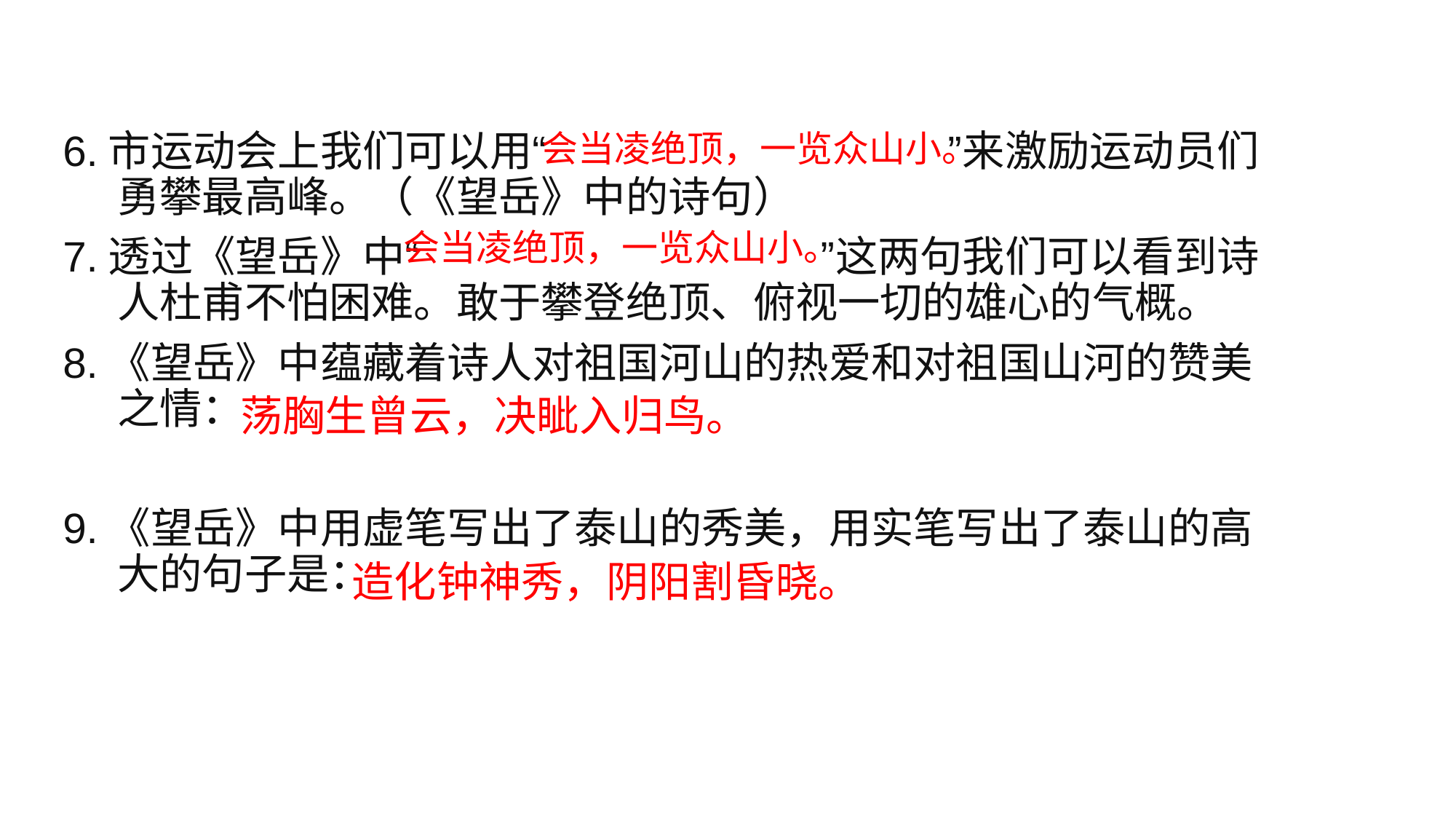

会当凌绝顶，一览众山小。
6.市运动会上我们可以用“                                  ”来激励运动员们勇攀最高峰。（《望岳》中的诗句）
7.透过《望岳》中“                                  ”这两句我们可以看到诗人杜甫不怕困难。敢于攀登绝顶、俯视一切的雄心的气概。
8.《望岳》中蕴藏着诗人对祖国河山的热爱和对祖国山河的赞美之情：

9.《望岳》中用虚笔写出了泰山的秀美，用实笔写出了泰山的高大的句子是：
会当凌绝顶，一览众山小。
荡胸生曾云，决眦入归鸟。
造化钟神秀，阴阳割昏晓。